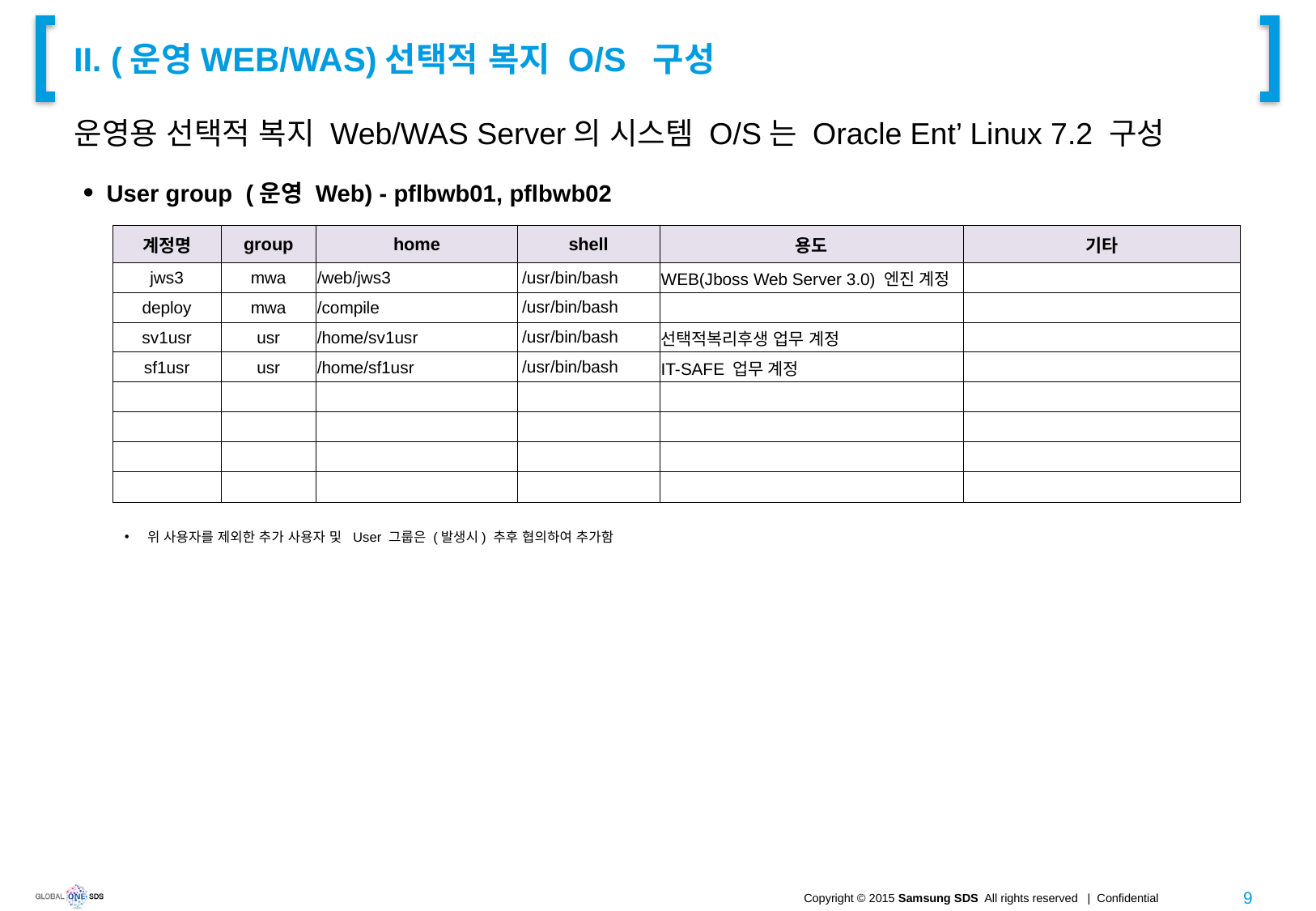

# II. (운영WEB/WAS)선택적 복지 O/S  구성
운영용 선택적 복지 Web/WAS Server의 시스템 O/S는 Oracle Ent’ Linux 7.2 구성
User group  (운영 Web) - pflbwb01, pflbwb02
| 계정명 | group | home | shell | 용도 | 기타 |
| --- | --- | --- | --- | --- | --- |
| jws3 | mwa | /web/jws3 | /usr/bin/bash | WEB(Jboss Web Server 3.0) 엔진 계정 |  |
| deploy | mwa | /compile | /usr/bin/bash |  |  |
| sv1usr | usr | /home/sv1usr | /usr/bin/bash | 선택적복리후생 업무 계정 |  |
| sf1usr | usr | /home/sf1usr | /usr/bin/bash | IT-SAFE 업무 계정 |  |
|  |  |  |  |  |  |
|  |  |  |  |  |  |
|  |  |  |  |  |  |
|  |  |  |  |  |  |
위 사용자를 제외한 추가 사용자 및  User 그룹은 (발생시) 추후 협의하여 추가함